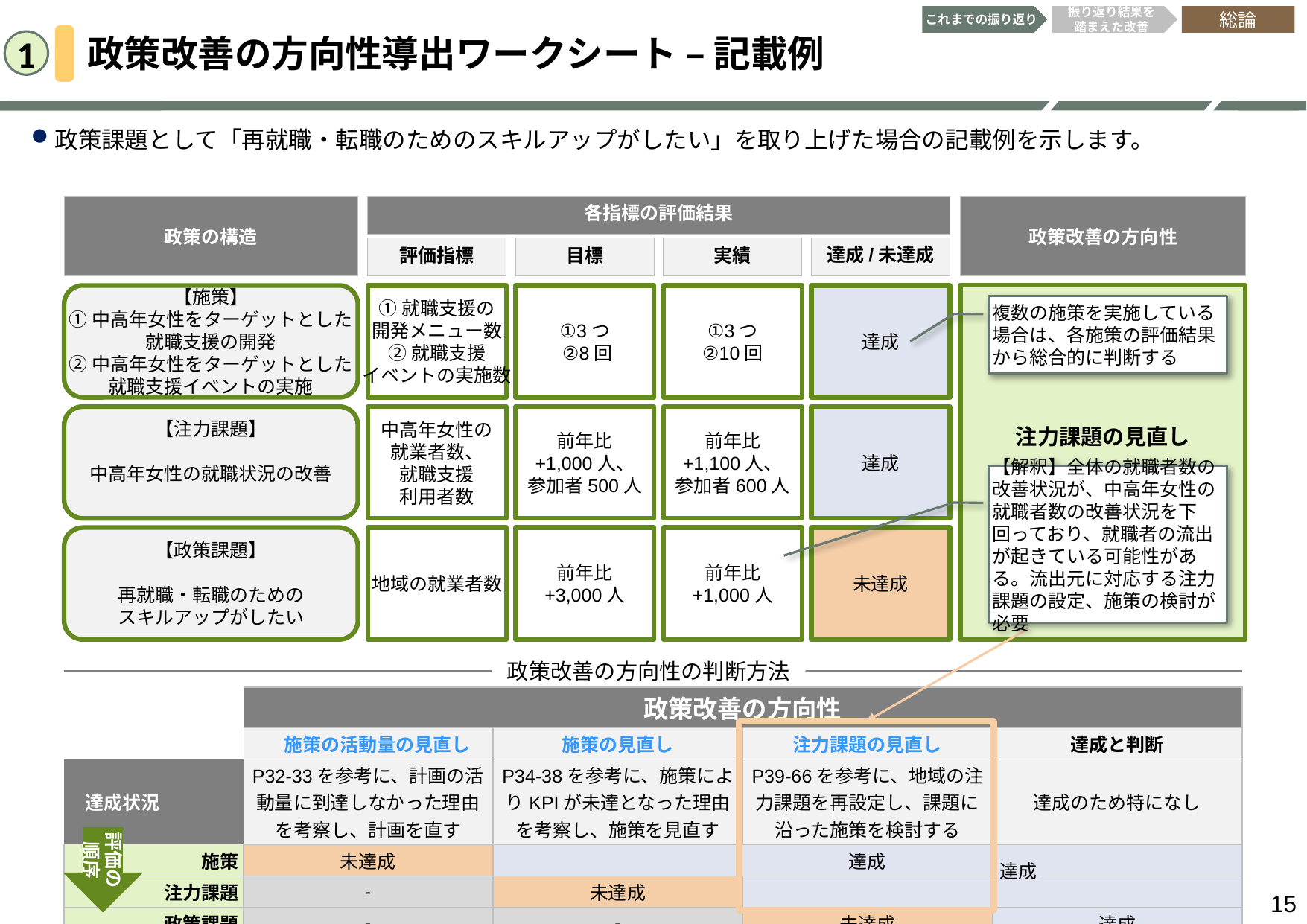

これまでの振り返り
振り返り結果を
踏まえた改善
総論
政策改善の方向性導出ワークシート – 記載例
1
政策課題として「再就職・転職のためのスキルアップがしたい」を取り上げた場合の記載例を示します。
各指標の評価結果
政策改善の方向性
政策の構造
達成/未達成
評価指標
目標
実績
注力課題の見直し

【施策】
①中高年女性をターゲットとした
就職支援の開発
②中高年女性をターゲットとした
就職支援イベントの実施
①就職支援の
開発メニュー数
②就職支援
イベントの実施数
①3つ
 ②8回
①3つ
②10回
達成
複数の施策を実施している場合は、各施策の評価結果から総合的に判断する
中高年女性の
就業者数、
就職支援
利用者数
前年比
+1,000人、
参加者500人
前年比
+1,100人、
参加者600人
達成
【注力課題】

中高年女性の就職状況の改善
【解釈】全体の就職者数の改善状況が、中高年女性の就職者数の改善状況を下回っており、就職者の流出が起きている可能性がある。流出元に対応する注力課題の設定、施策の検討が必要
【政策課題】
再就職・転職のための
スキルアップがしたい

地域の就業者数
前年比
+3,000人
前年比
+1,000人
未達成
政策改善の方向性の判断方法
|  | 政策改善の方向性 |  | 注力課題 | 施策 |
| --- | --- | --- | --- | --- |
|  | 施策の活動量の見直し | 施策の見直し | 注力課題の見直し | 達成と判断 |
| 達成状況 | P32-33を参考に、計画の活動量に到達しなかった理由を考察し、計画を直す | P34-38を参考に、施策によりKPIが未達となった理由を考察し、施策を見直す | P39-66を参考に、地域の注力課題を再設定し、課題に沿った施策を検討する | 達成のため特になし |
| 施策 | 未達成 | 達成 | 未達成 | 達成 |
| 注力課題 | - | 未達成 |  |  |
| 政策課題 | - | - | 未達成 | 達成 |

評価の順序
達成
15